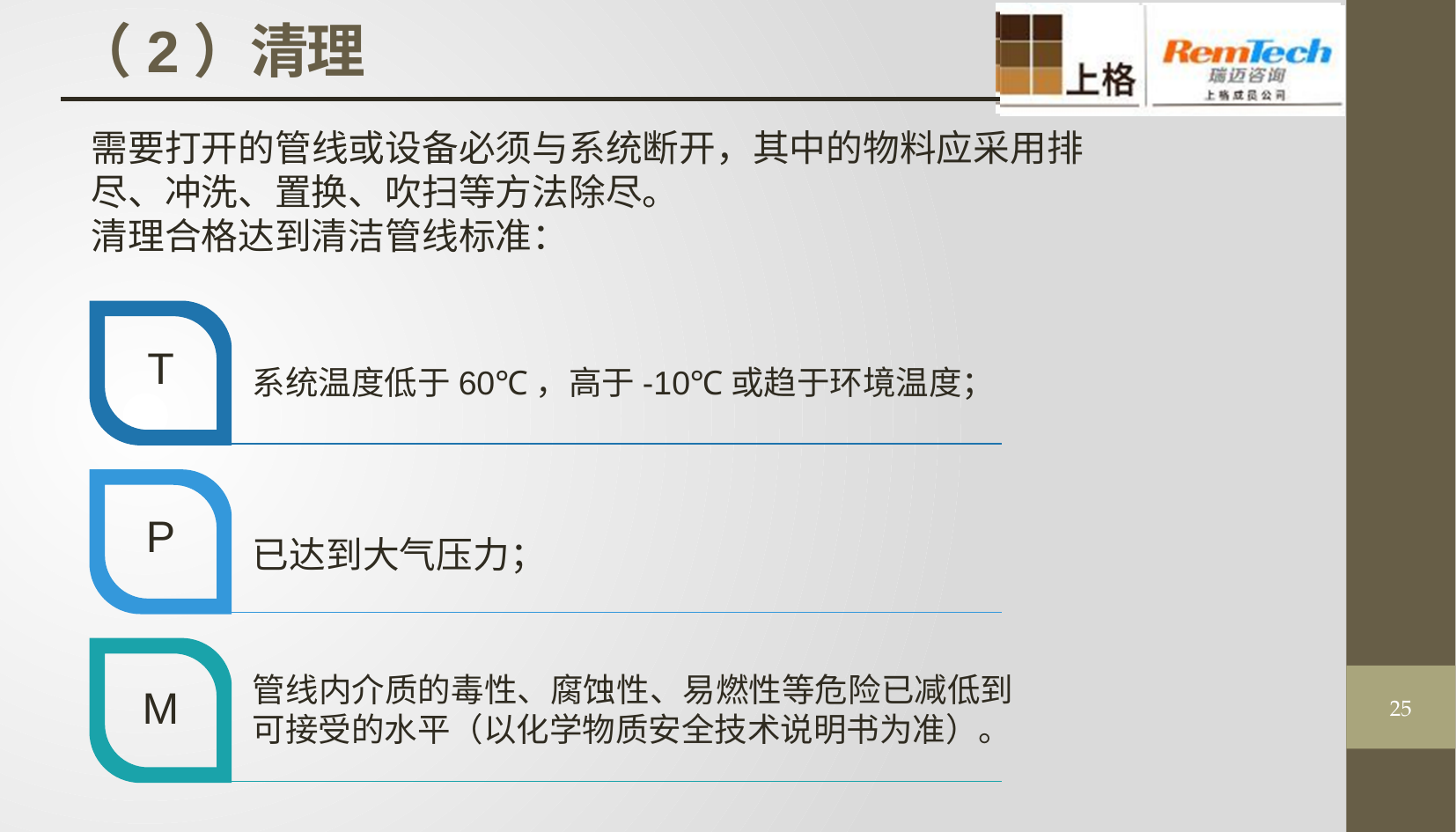

# （2）清理
需要打开的管线或设备必须与系统断开，其中的物料应采用排尽、冲洗、置换、吹扫等方法除尽。
清理合格达到清洁管线标准：

T
系统温度低于60℃，高于-10℃或趋于环境温度；

P
已达到大气压力；

管线内介质的毒性、腐蚀性、易燃性等危险已减低到可接受的水平（以化学物质安全技术说明书为准）。
M